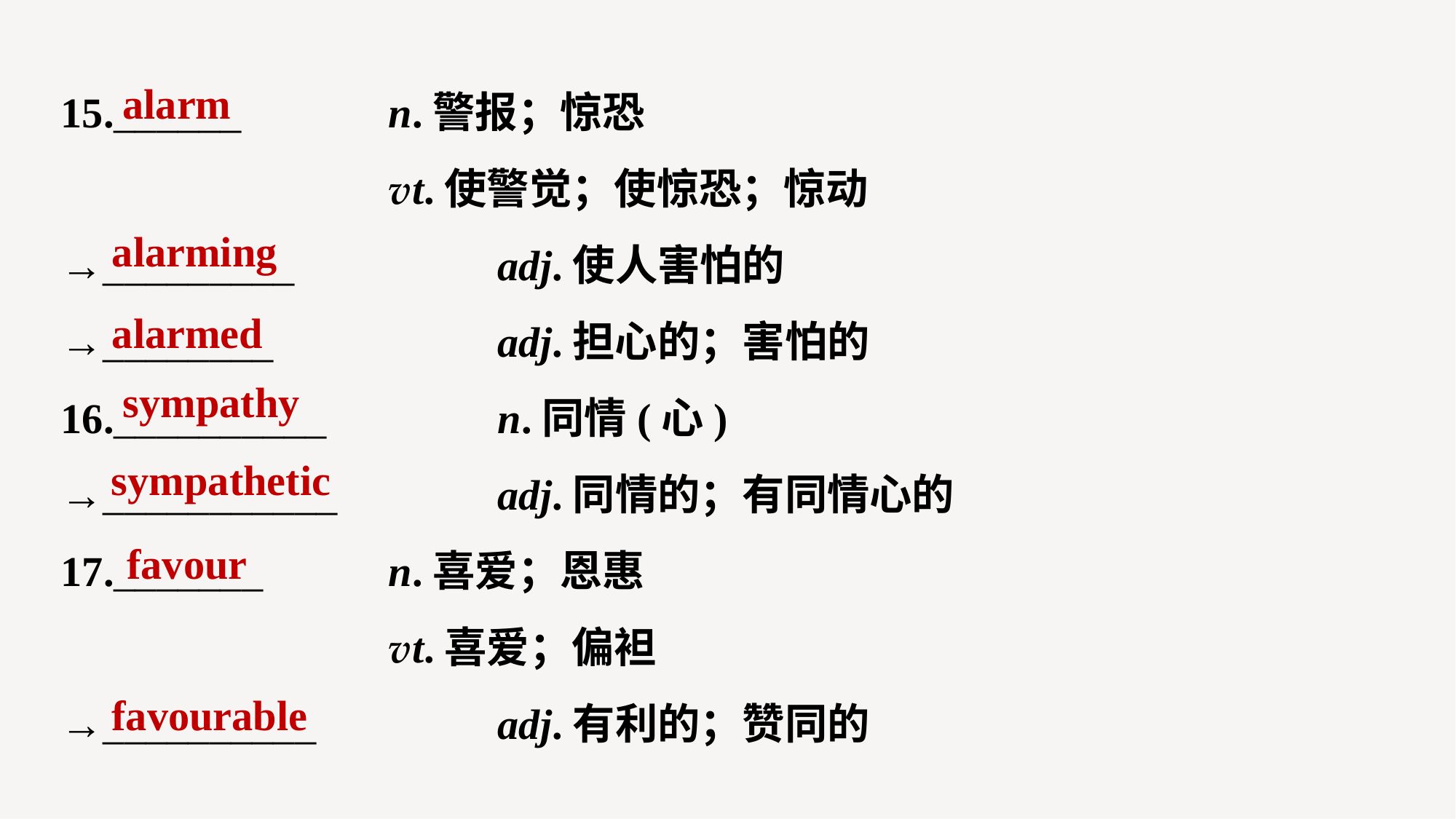

15.______ 		n.警报；惊恐
			vt.使警觉；使惊恐；惊动
→_________ 		adj.使人害怕的
→________ 		adj.担心的；害怕的
16.__________ 		n.同情(心)
→___________ 		adj.同情的；有同情心的
17._______ 		n.喜爱；恩惠
			vt.喜爱；偏袒
→__________ 		adj.有利的；赞同的
alarm
alarming
alarmed
sympathy
sympathetic
favour
favourable